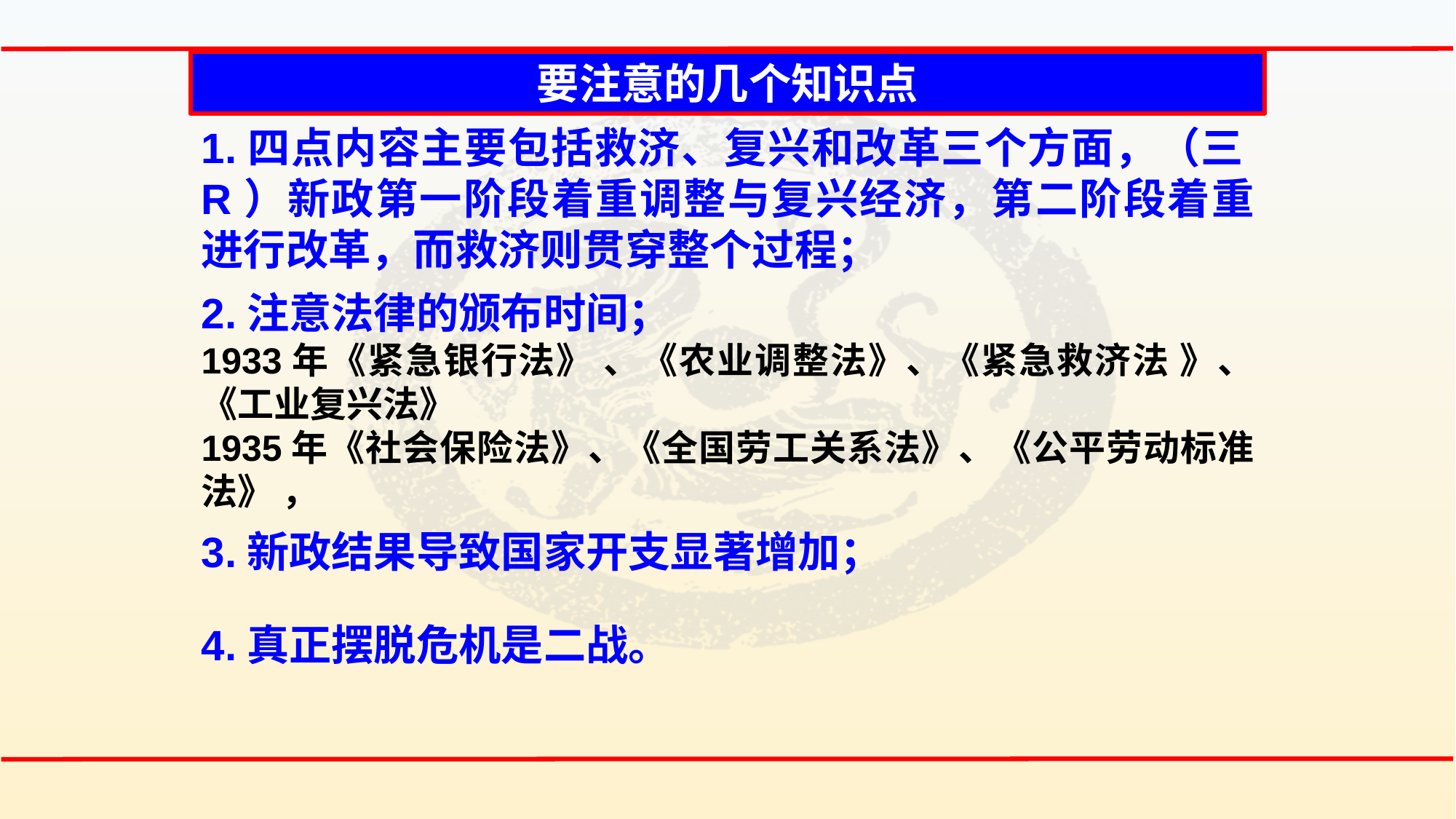

要注意的几个知识点
1.四点内容主要包括救济、复兴和改革三个方面，（三R）新政第一阶段着重调整与复兴经济，第二阶段着重进行改革，而救济则贯穿整个过程；
2.注意法律的颁布时间；
1933年《紧急银行法》 、《农业调整法》、《紧急救济法 》、《工业复兴法》
1935年《社会保险法》、《全国劳工关系法》、《公平劳动标准法》 ，
3.新政结果导致国家开支显著增加；
4.真正摆脱危机是二战。